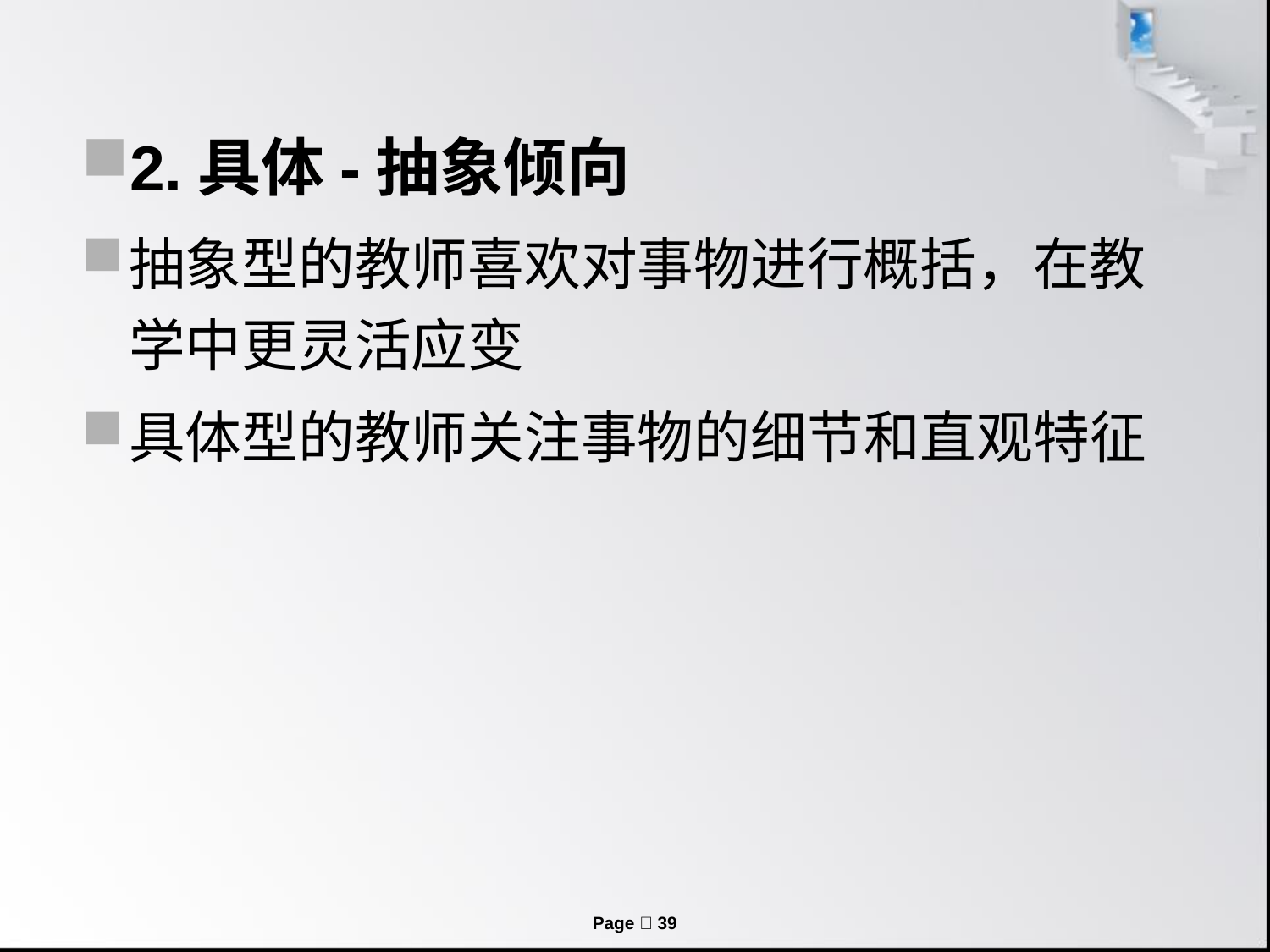

2.具体-抽象倾向
抽象型的教师喜欢对事物进行概括，在教学中更灵活应变
具体型的教师关注事物的细节和直观特征